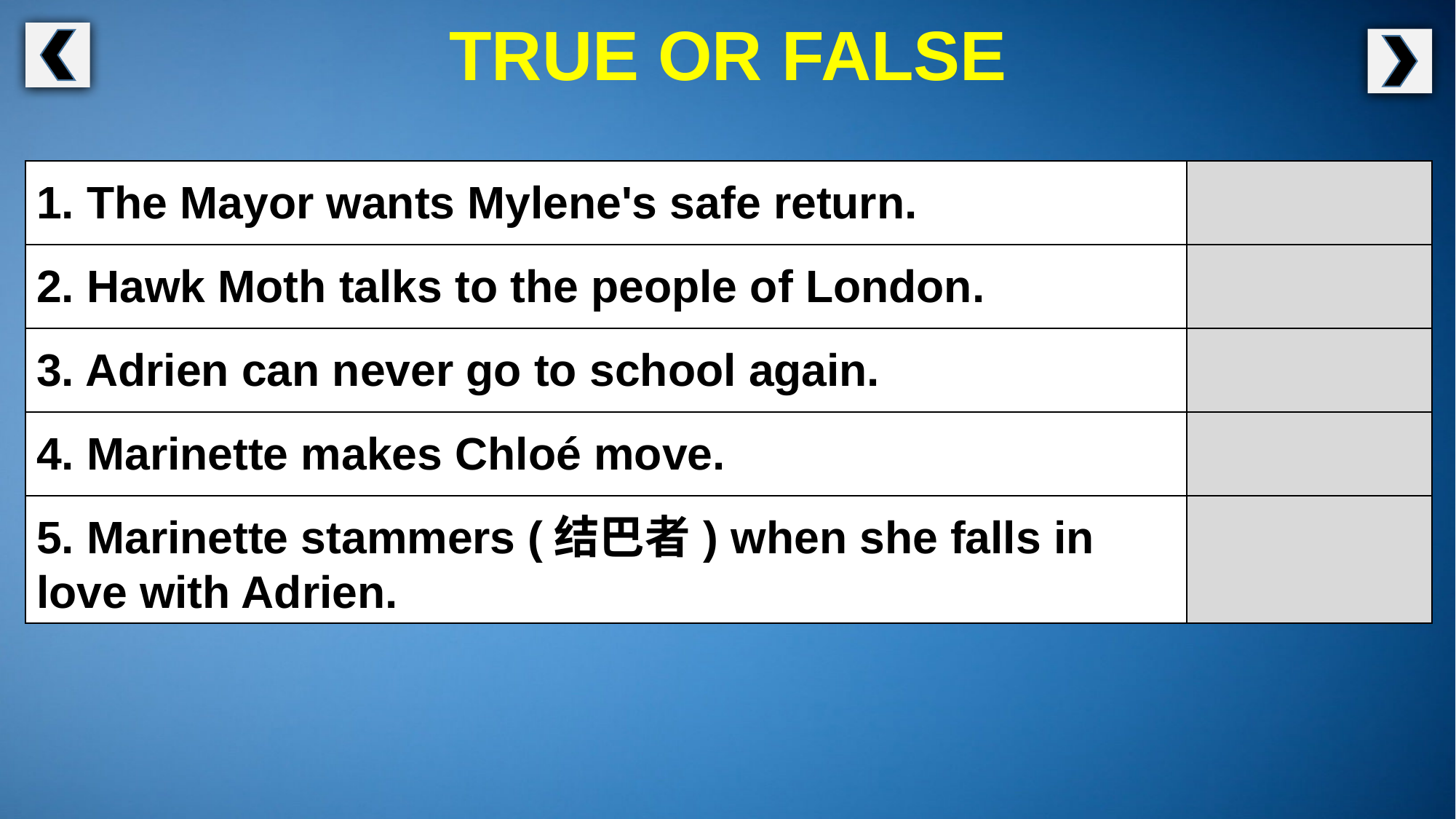

TRUE OR FALSE

| 1. The Mayor wants Mylene's safe return. |  |
| --- | --- |
| 2. Hawk Moth talks to the people of London. |  |
| 3. Adrien can never go to school again. |  |
| 4. Marinette makes Chloé move. |  |
| 5. Marinette stammers (结巴者) when she falls in love with Adrien. |  |